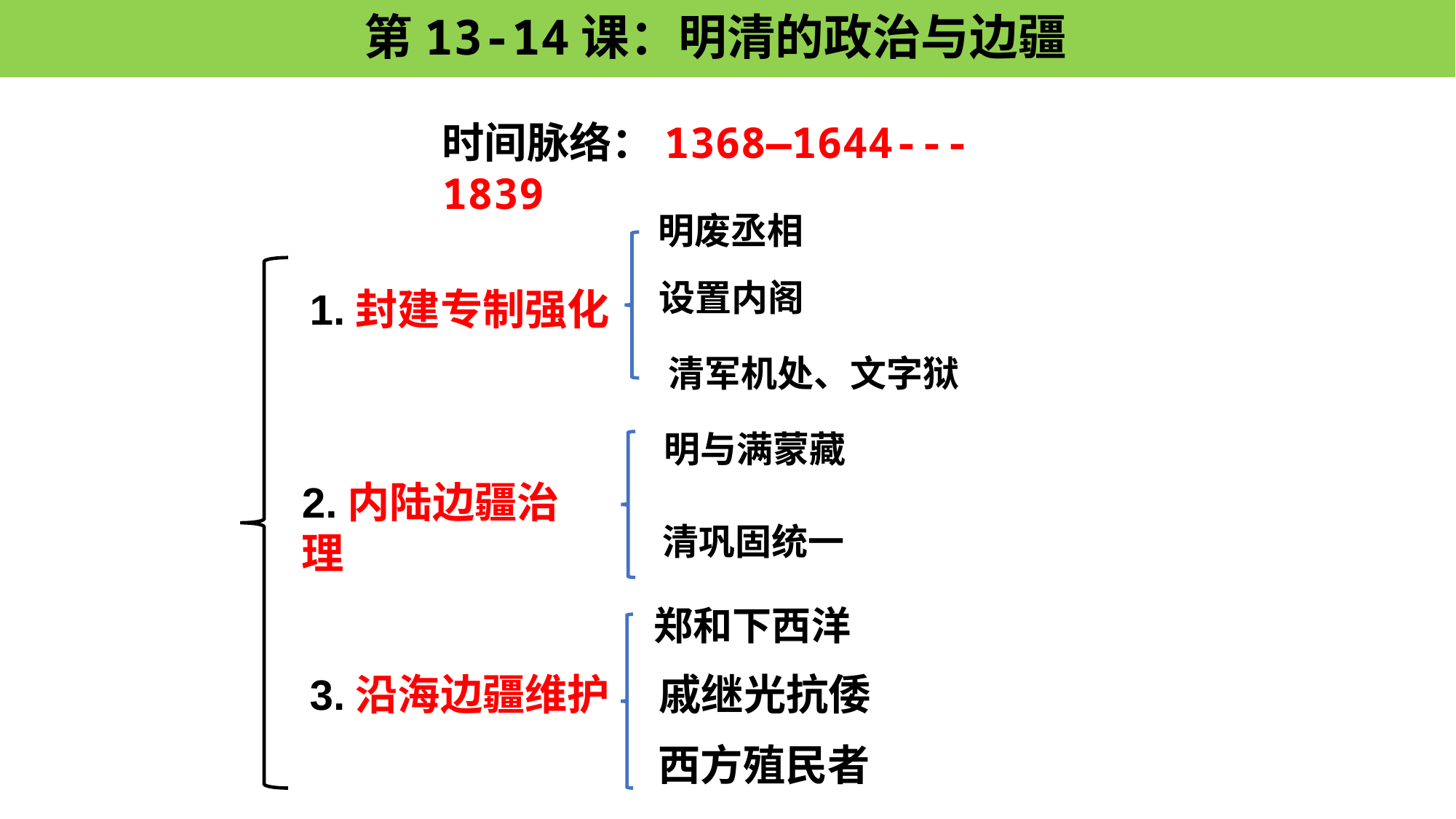

第13-14课：明清的政治与边疆
时间脉络：1368—1644---1839
明废丞相

设置内阁
1.封建专制强化
清军机处、文字狱
明与满蒙藏

2.内陆边疆治理
清巩固统一
郑和下西洋

3.沿海边疆维护
戚继光抗倭
西方殖民者